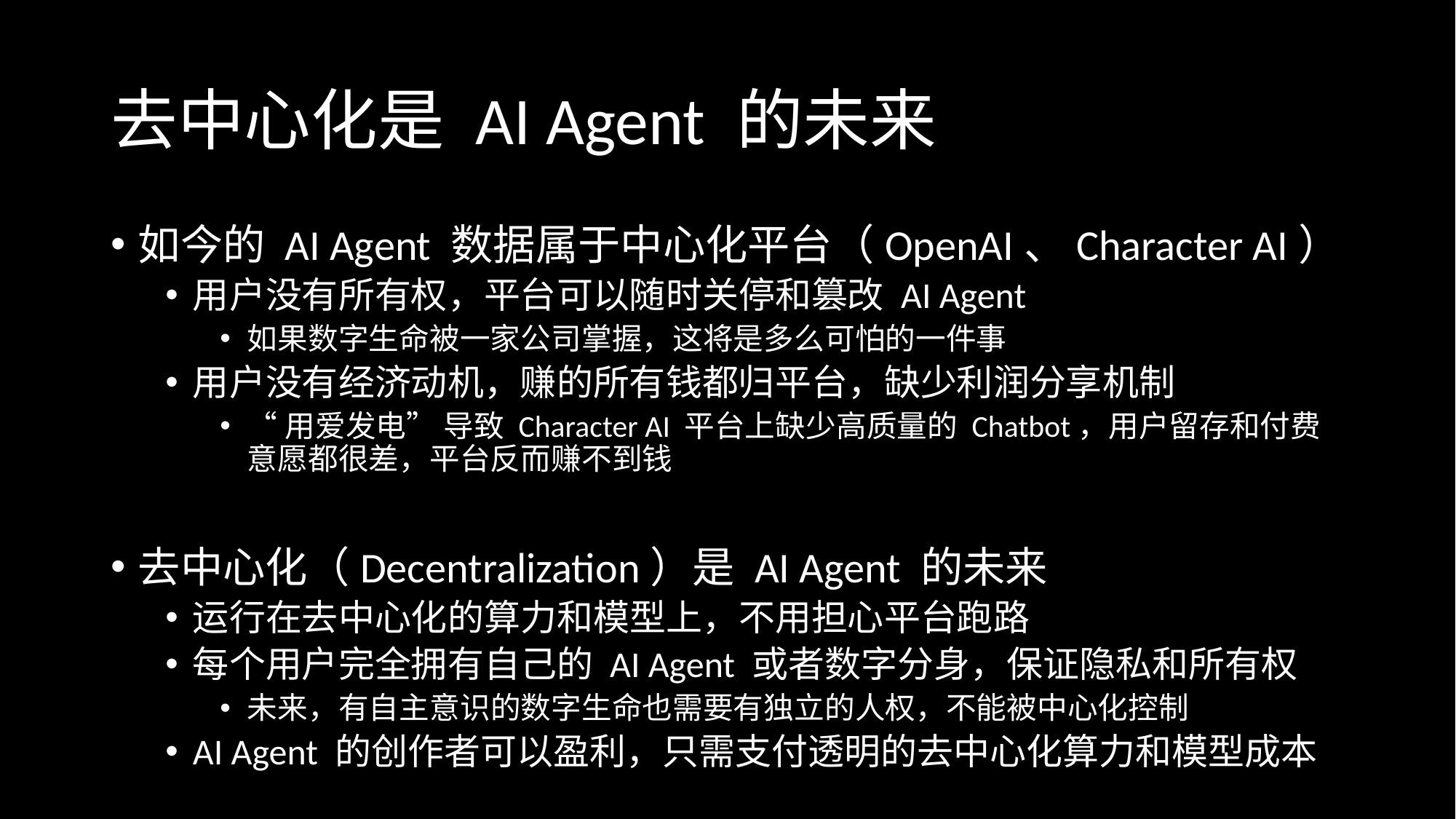

# 去中心化是 AI Agent 的未来
如今的 AI Agent 数据属于中心化平台（OpenAI、Character AI）
用户没有所有权，平台可以随时关停和篡改 AI Agent
如果数字生命被一家公司掌握，这将是多么可怕的一件事
用户没有经济动机，赚的所有钱都归平台，缺少利润分享机制
“用爱发电” 导致 Character AI 平台上缺少高质量的 Chatbot，用户留存和付费意愿都很差，平台反而赚不到钱

去中心化（Decentralization）是 AI Agent 的未来
运行在去中心化的算力和模型上，不用担心平台跑路
每个用户完全拥有自己的 AI Agent 或者数字分身，保证隐私和所有权
未来，有自主意识的数字生命也需要有独立的人权，不能被中心化控制
AI Agent 的创作者可以盈利，只需支付透明的去中心化算力和模型成本